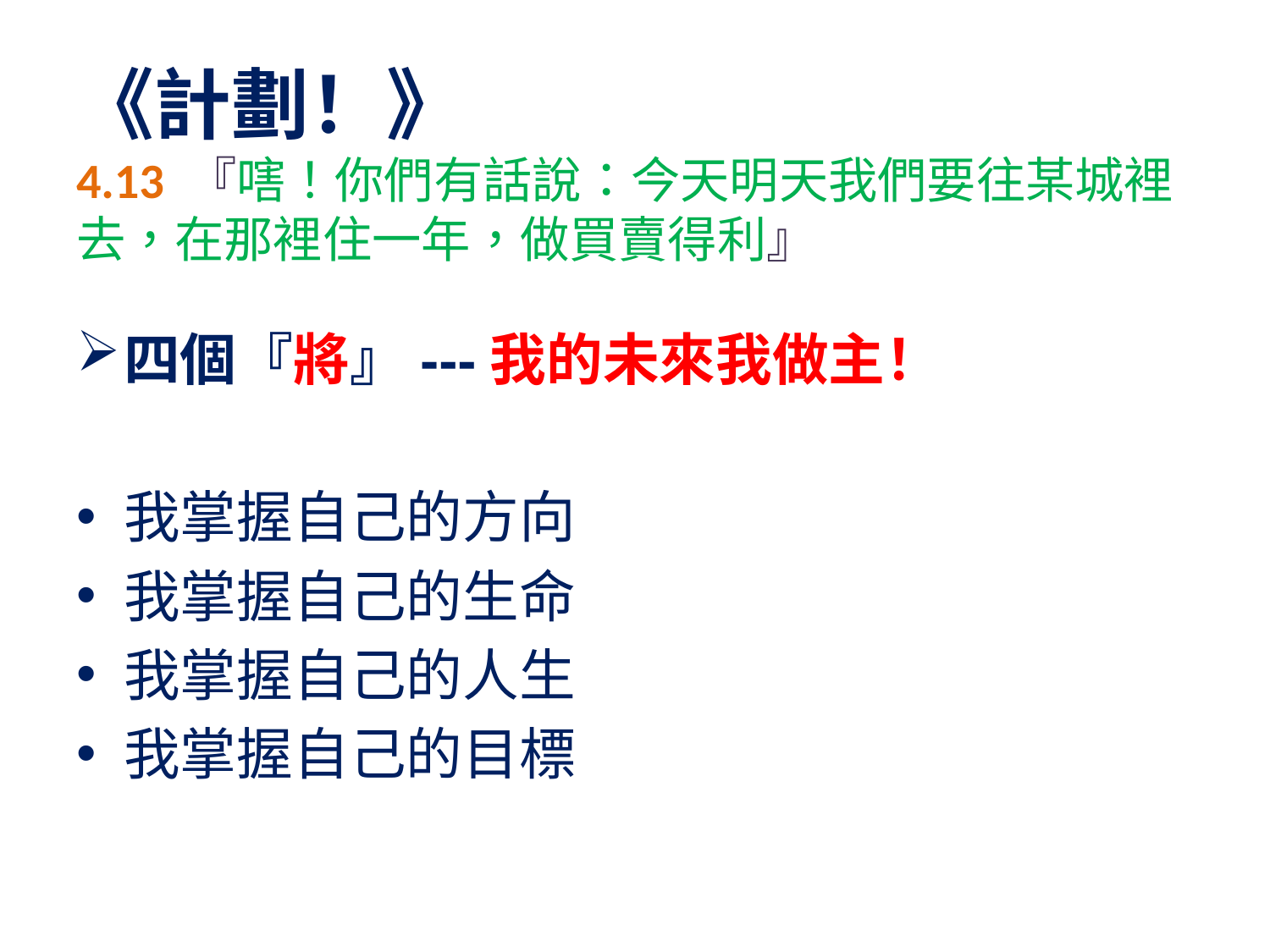

# 《計劃！》 4.13 『嗐！你們有話說：今天明天我們要往某城裡去，在那裡住一年，做買賣得利』
四個『將』---我的未來我做主！

我掌握自己的方向
我掌握自己的生命
我掌握自己的人生
我掌握自己的目標